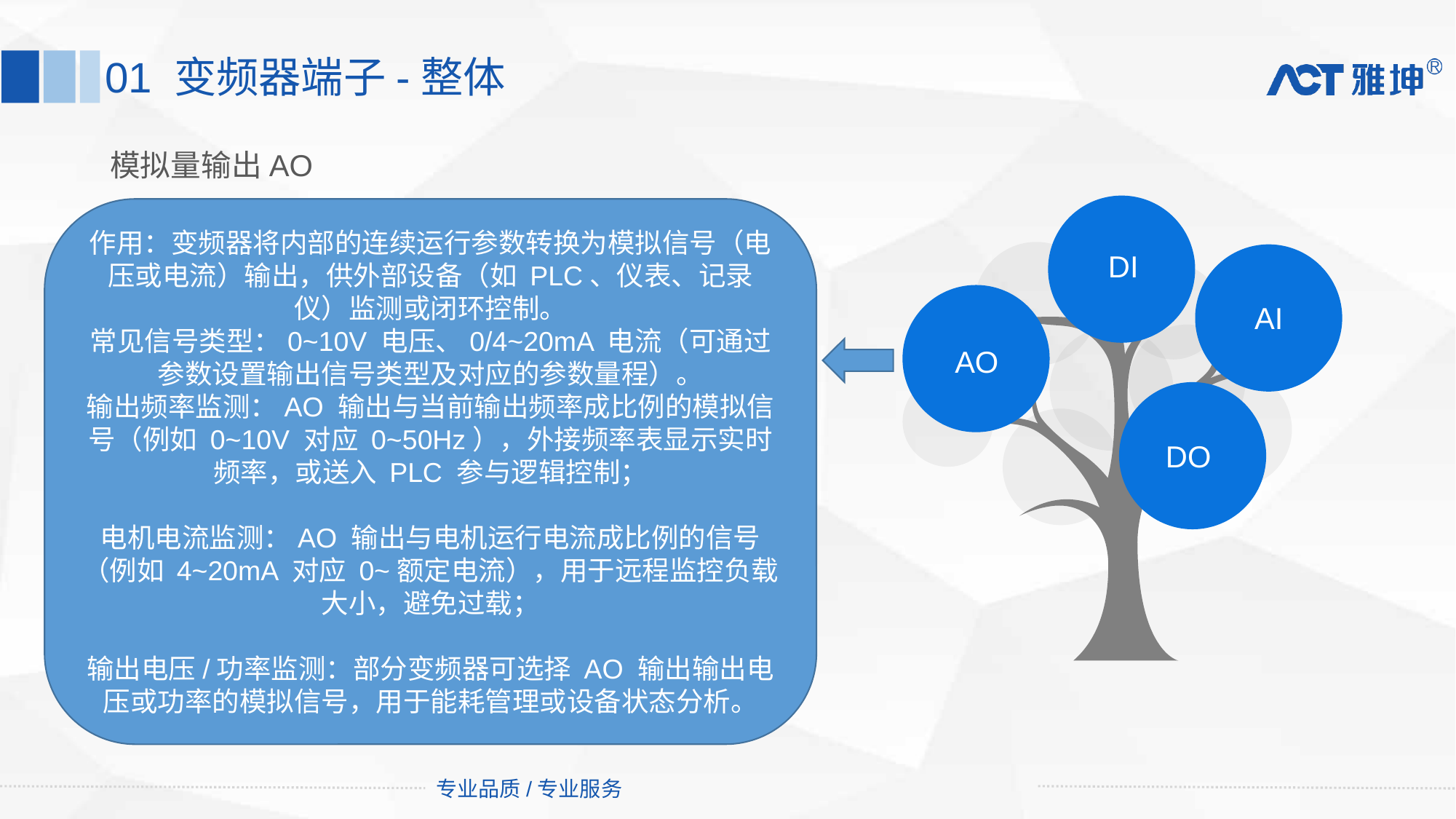

01 变频器端子-整体

模拟量输出AO

作用：变频器将内部的连续运行参数转换为模拟信号（电压或电流）输出，供外部设备（如 PLC、仪表、记录仪）监测或闭环控制。
常见信号类型：0~10V 电压、0/4~20mA 电流（可通过参数设置输出信号类型及对应的参数量程）。
输出频率监测：AO 输出与当前输出频率成比例的模拟信号（例如 0~10V 对应 0~50Hz），外接频率表显示实时频率，或送入 PLC 参与逻辑控制；

电机电流监测：AO 输出与电机运行电流成比例的信号（例如 4~20mA 对应 0~额定电流），用于远程监控负载大小，避免过载；

输出电压/功率监测：部分变频器可选择 AO 输出输出电压或功率的模拟信号，用于能耗管理或设备状态分析。

DI

AO
AI

DO